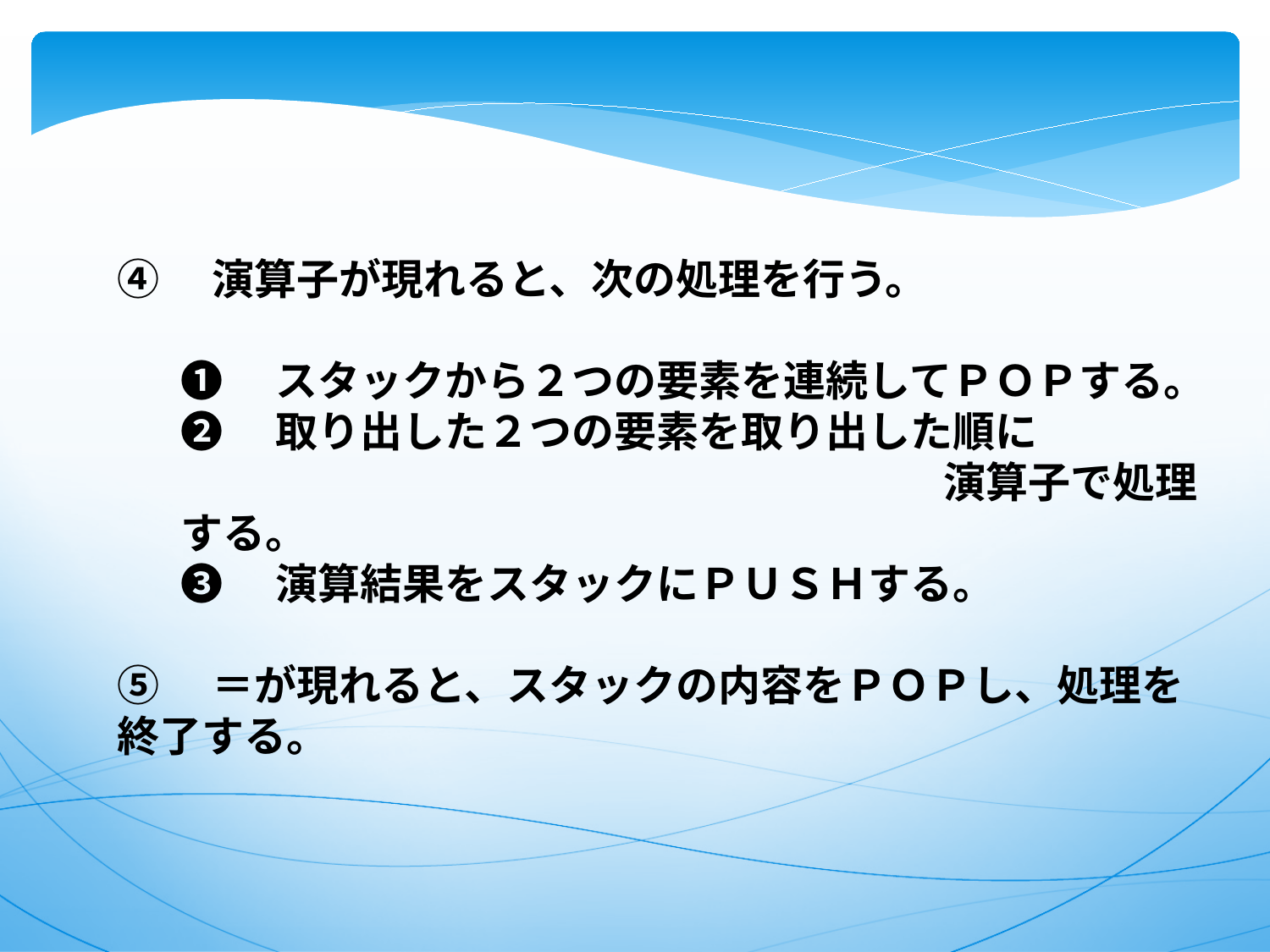

④　演算子が現れると、次の処理を行う。

❶　スタックから２つの要素を連続してＰＯＰする。
❷　取り出した２つの要素を取り出した順に
　　　　　　　　　　　　　　　　　　演算子で処理する。
❸　演算結果をスタックにＰＵＳＨする。

⑤　＝が現れると、スタックの内容をＰＯＰし、処理を終了する。